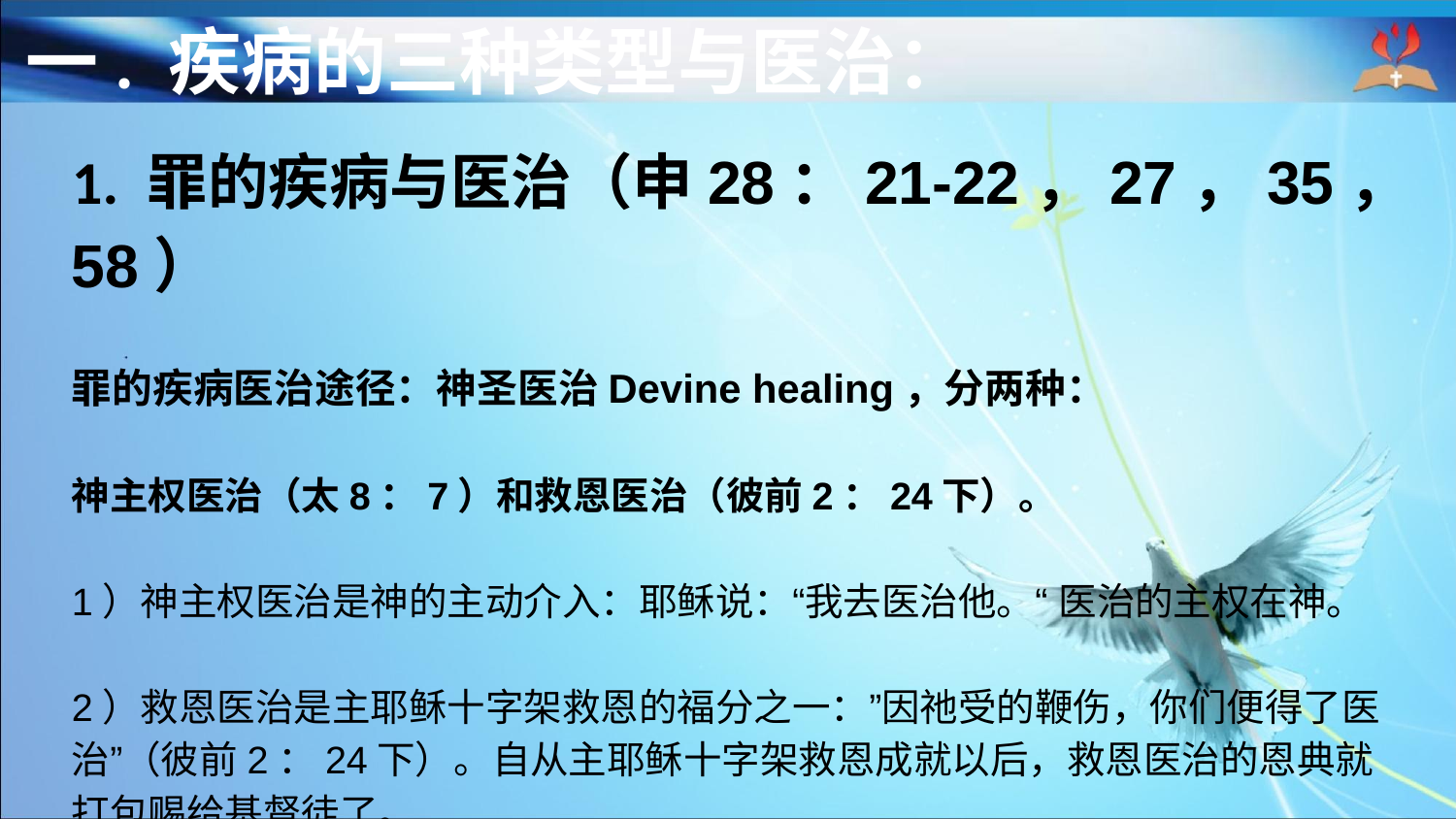

一. 疾病的三种类型与医治：
1. 罪的疾病与医治（申28：21-22，27，35，58）

罪的疾病医治途径：神圣医治Devine healing，分两种：

神主权医治（太8：7）和救恩医治（彼前2：24下）。

1）神主权医治是神的主动介入：耶稣说：“我去医治他。“ 医治的主权在神。

2）救恩医治是主耶稣十字架救恩的福分之一：”因祂受的鞭伤，你们便得了医治”（彼前2：24下）。自从主耶稣十字架救恩成就以后，救恩医治的恩典就打包赐给基督徒了。